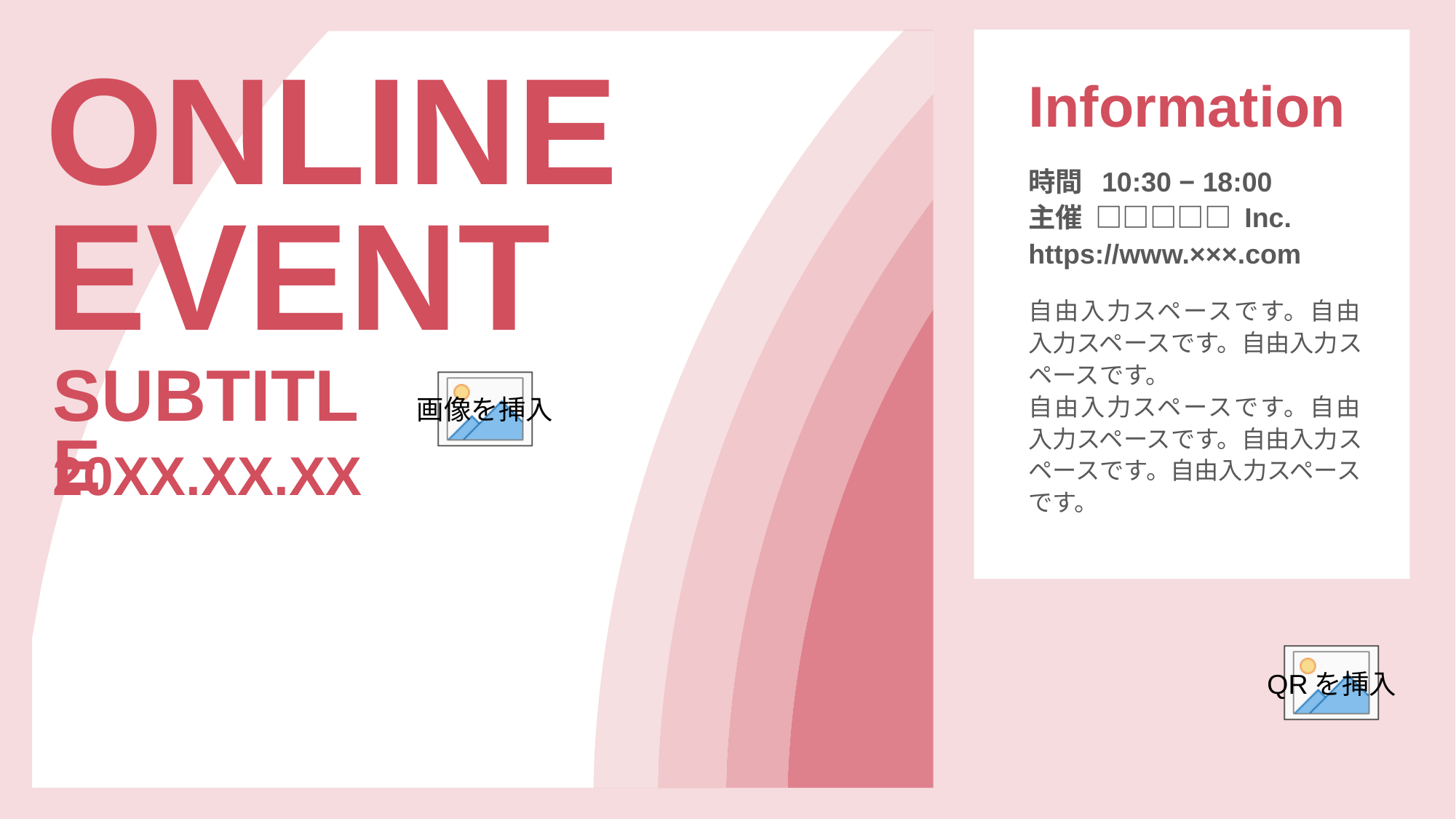

ONLINE
EVENT
Information

時間  10:30 − 18:00
主催  □□□□□ Inc.
https://www.×××.com

自由入力スペースです。自由入力スペースです。自由入力スペースです。
自由入力スペースです。自由入力スペースです。自由入力スペースです。自由入力スペースです。

SUBTITLE
20XX.XX.XX